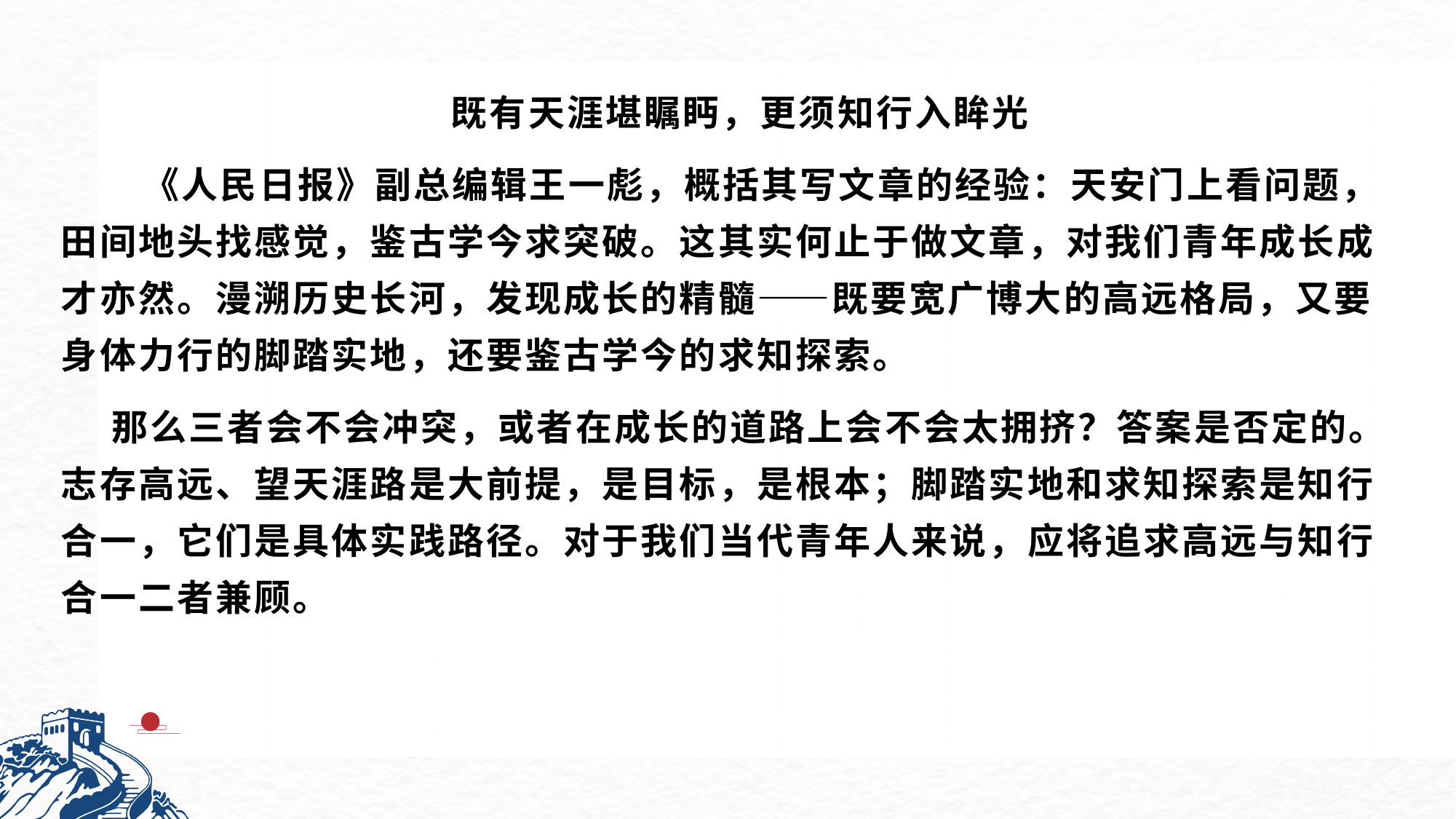

既有天涯堪瞩眄，更须知行入眸光
       《人民日报》副总编辑王一彪，概括其写文章的经验：天安门上看问题，田间地头找感觉，鉴古学今求突破。这其实何止于做文章，对我们青年成长成才亦然。漫溯历史长河，发现成长的精髓——既要宽广博大的高远格局，又要身体力行的脚踏实地，还要鉴古学今的求知探索。
    那么三者会不会冲突，或者在成长的道路上会不会太拥挤？答案是否定的。志存高远、望天涯路是大前提，是目标，是根本；脚踏实地和求知探索是知行合一，它们是具体实践路径。对于我们当代青年人来说，应将追求高远与知行合一二者兼顾。